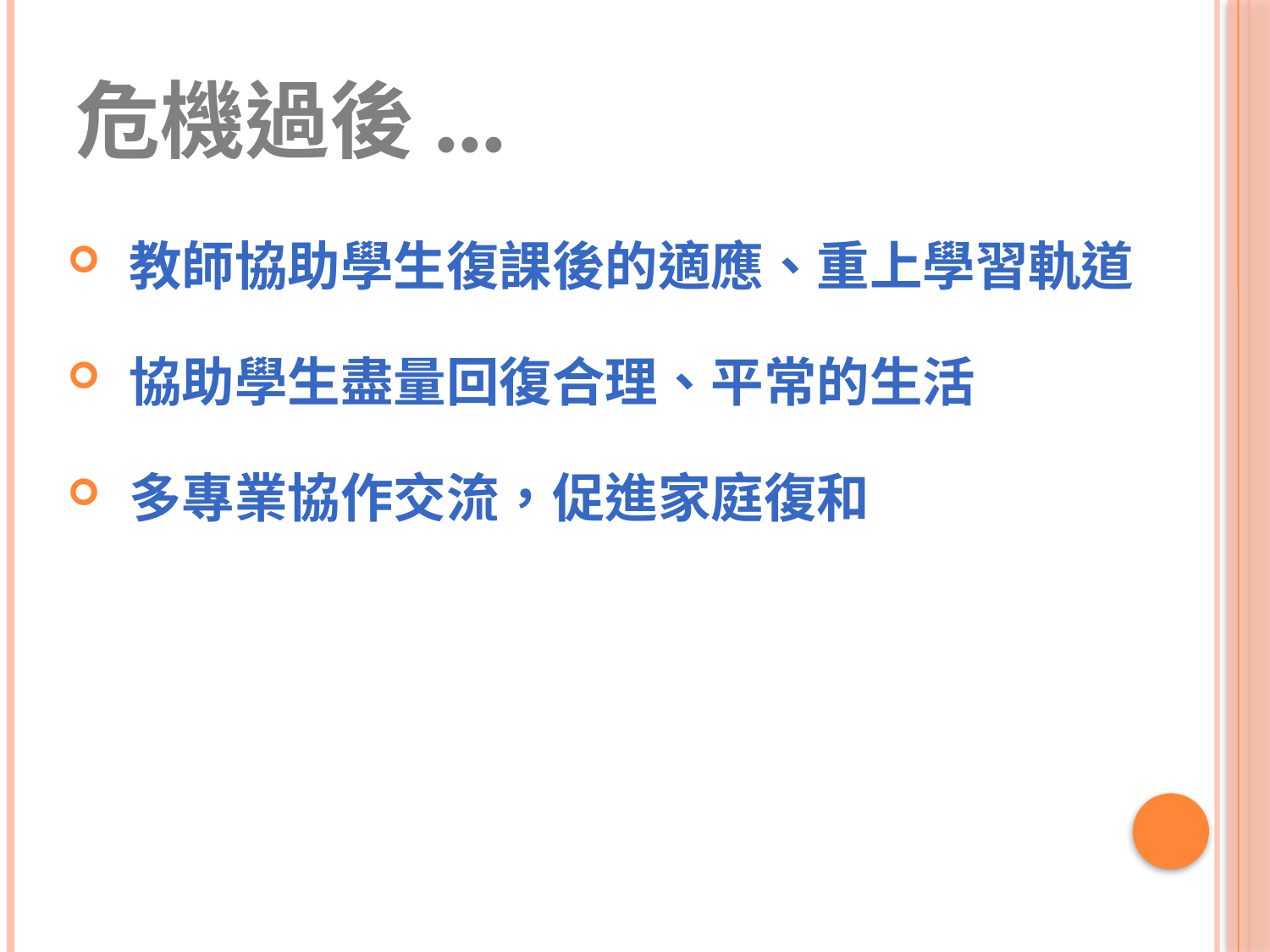

# 危機過後...
教師協助學生復課後的適應、重上學習軌道
協助學生盡量回復合理、平常的生活
多專業協作交流，促進家庭復和